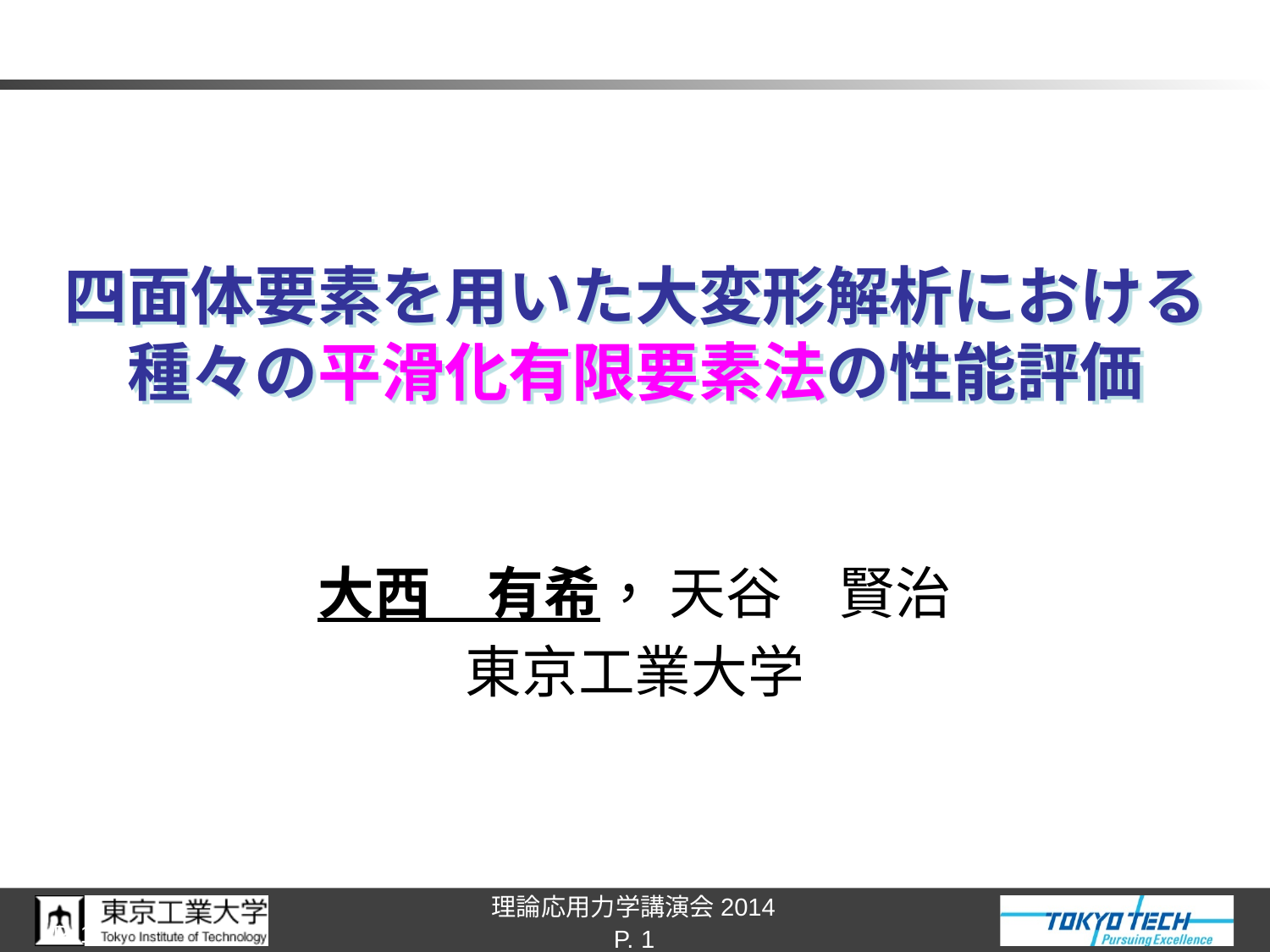

# 四面体要素を用いた大変形解析における 種々の平滑化有限要素法の性能評価
大西　有希， 天谷　賢治
東京工業大学

P. 1